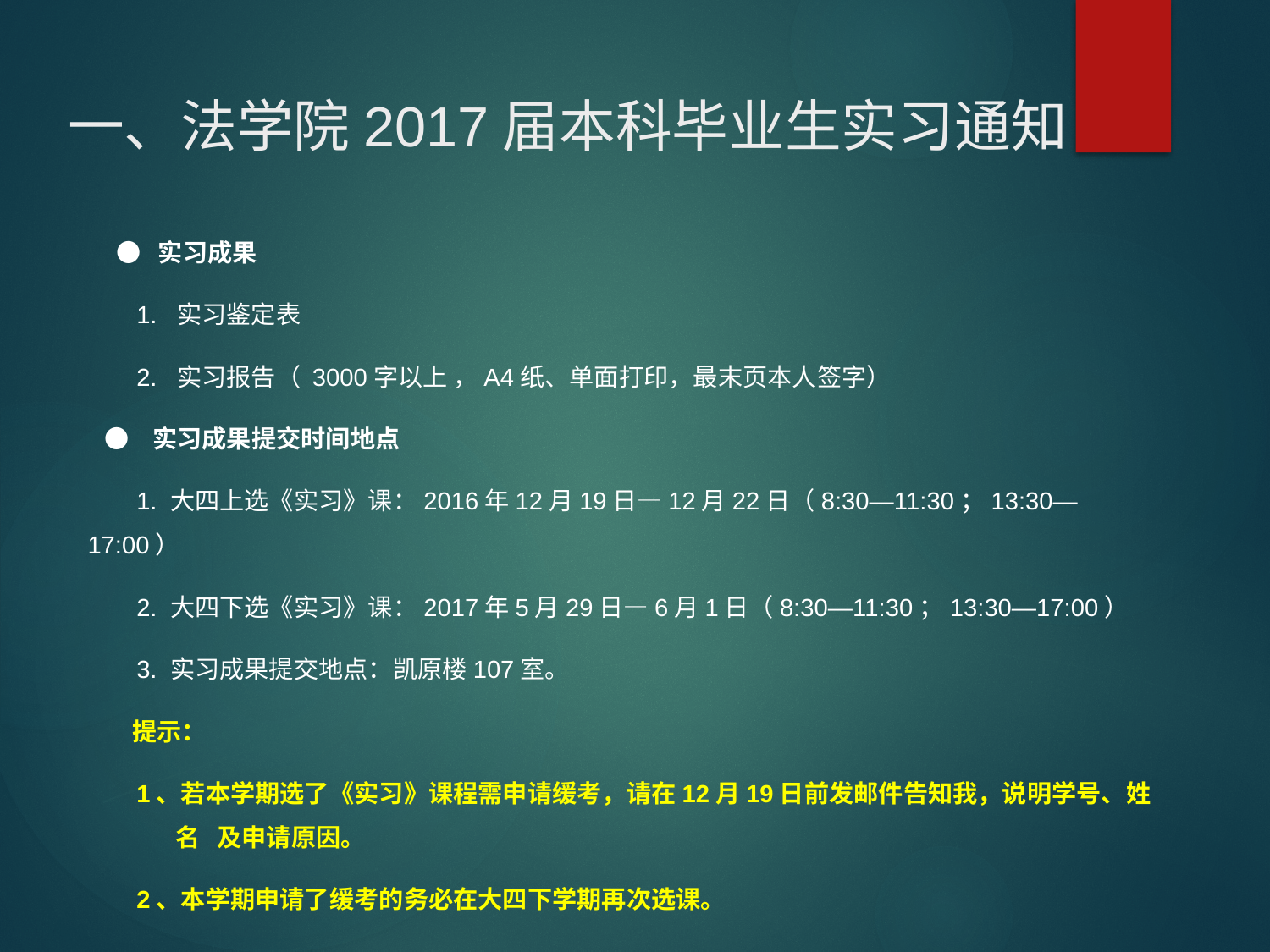

# 一、法学院2017届本科毕业生实习通知
     ●  实习成果
       1.  实习鉴定表
       2.  实习报告（ 3000字以上 ，A4纸、单面打印，最末页本人签字）
   ●   实习成果提交时间地点
       1. 大四上选《实习》课：2016年12月19日—12月22日（8:30—11:30；13:30—17:00）
       2. 大四下选《实习》课：2017年5月29日—6月1日（8:30—11:30；13:30—17:00）
       3. 实习成果提交地点：凯原楼107室。
       提示：
       1、若本学期选了《实习》课程需申请缓考，请在12月19日前发邮件告知我，说明学号、姓名   及申请原因。
       2、本学期申请了缓考的务必在大四下学期再次选课。